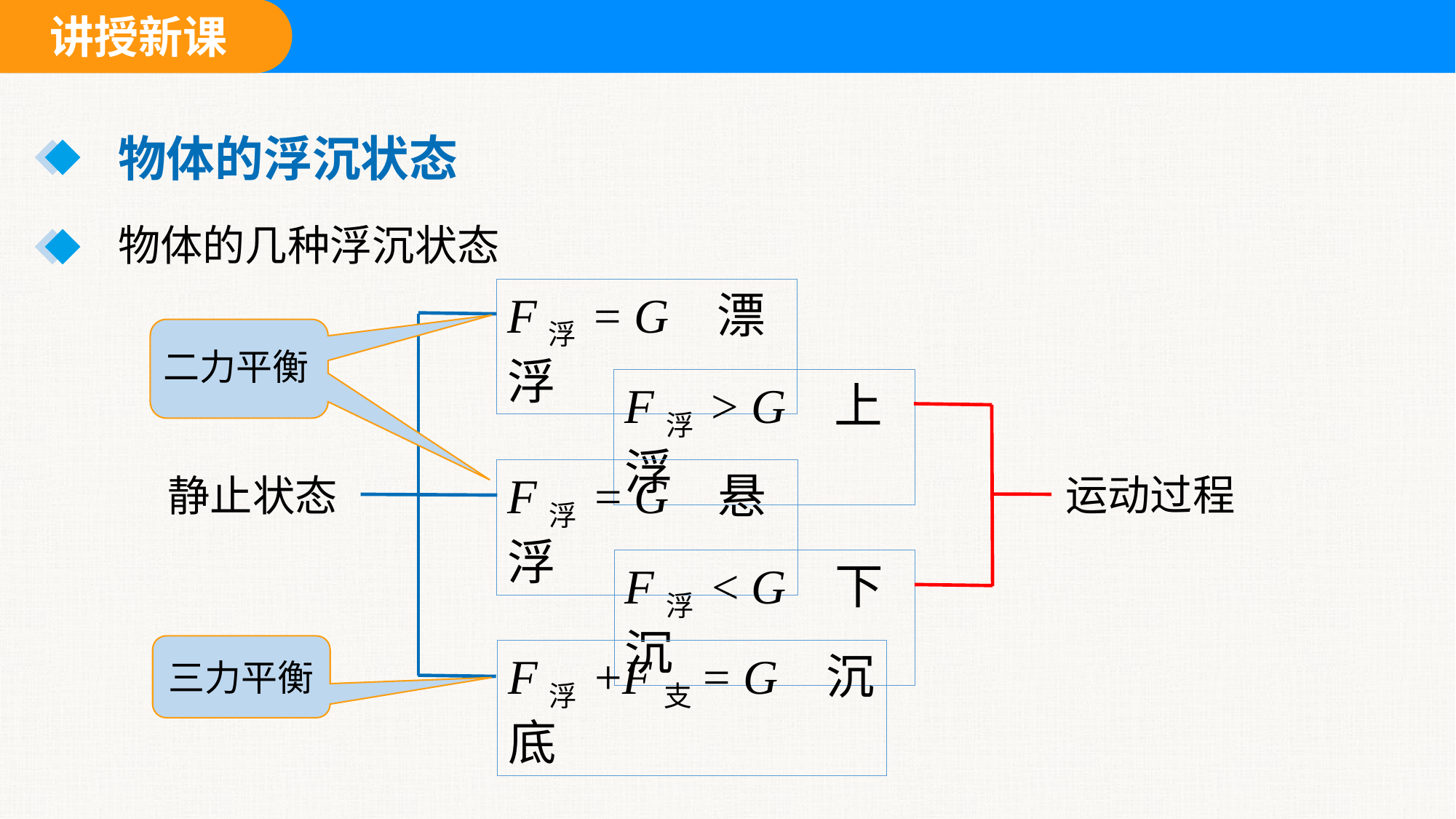

物体的浮沉状态

物体的几种浮沉状态

F浮 = G   漂浮

二力平衡
F浮 > G   上浮
F浮 = G   悬浮
运动过程
静止状态
F浮 < G   下沉
三力平衡
F浮 +F支= G   沉底